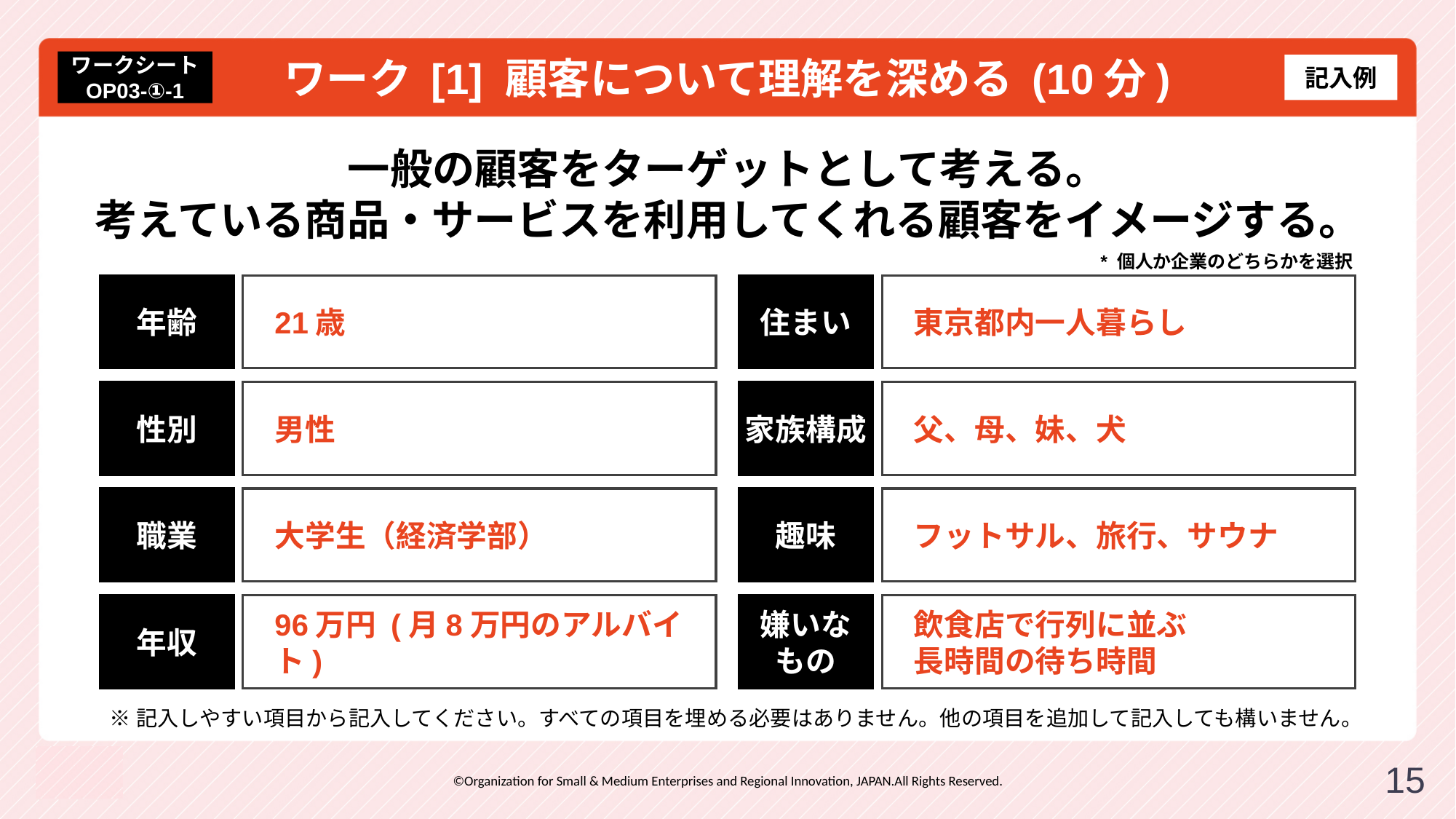

# ワーク [1] 顧客について理解を深める (10分)
ワークシート
OP03-①-1
記入例
一般の顧客をターゲットとして考える。
考えている商品・サービスを利用してくれる顧客をイメージする。
* 個人か企業のどちらかを選択
年齢
21歳
住まい
東京都内一人暮らし
性別
男性
家族構成
父、母、妹、犬
職業
大学生（経済学部）
趣味
フットサル、旅行、サウナ
年収
96万円 (月8万円のアルバイト)
嫌いな
もの
飲食店で行列に並ぶ
長時間の待ち時間
※記入しやすい項目から記入してください。すべての項目を埋める必要はありません。他の項目を追加して記入しても構いません。